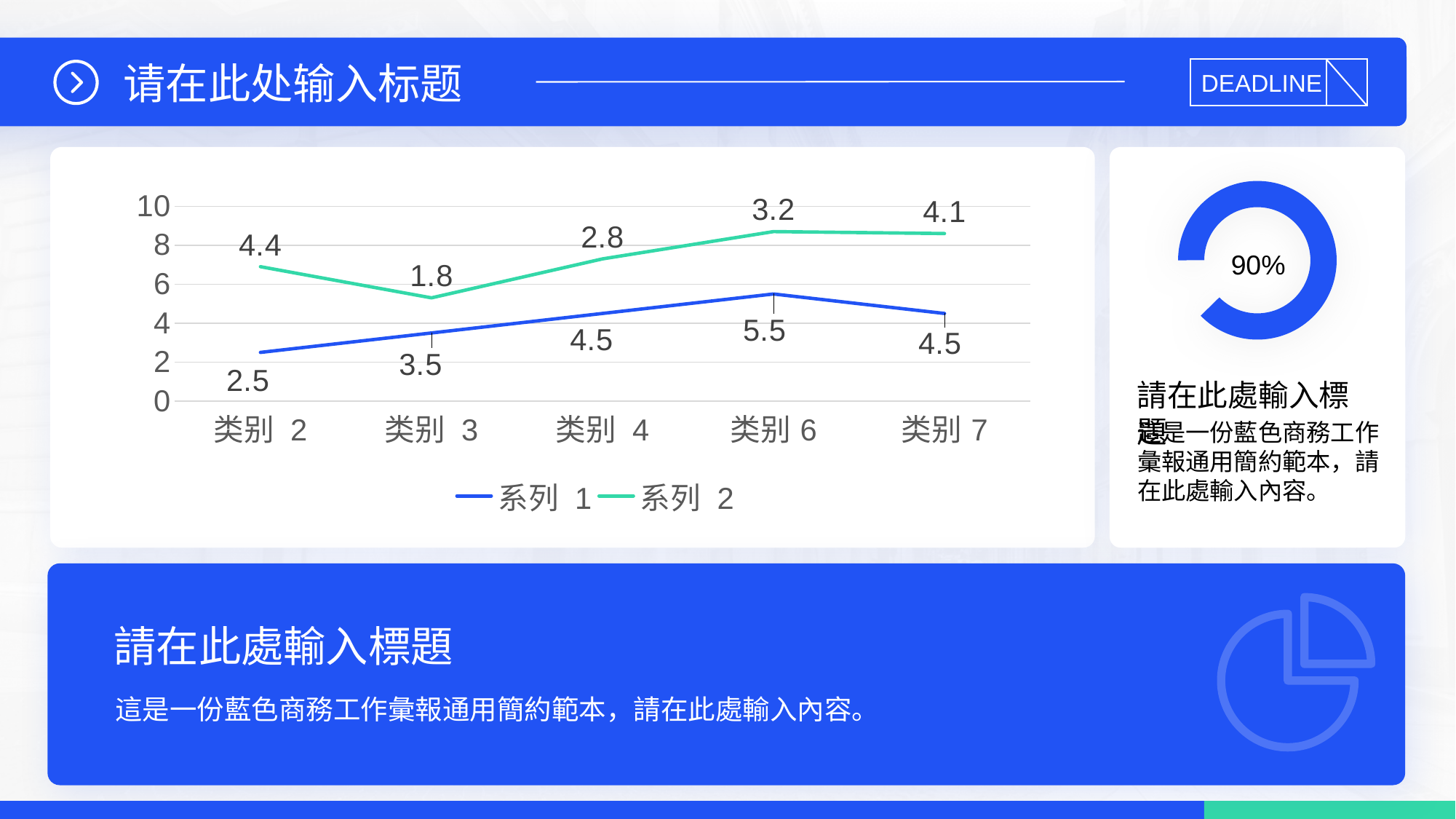

### Chart

| Category | 系列 1 | 系列 2 |
|---|---|---|
| 类别 2 | 2.5 | 4.4 |
| 类别 3 | 3.5 | 1.8 |
| 类别 4 | 4.5 | 2.8 |
| 类别6 | 5.5 | 3.2 |
| 类别7 | 4.5 | 4.1 |

請在此處輸入標題
這是一份藍色商務工作彙報通用簡約範本，請在此處輸入內容。
90%

請在此處輸入標題
這是一份藍色商務工作彙報通用簡約範本，請在此處輸入內容。